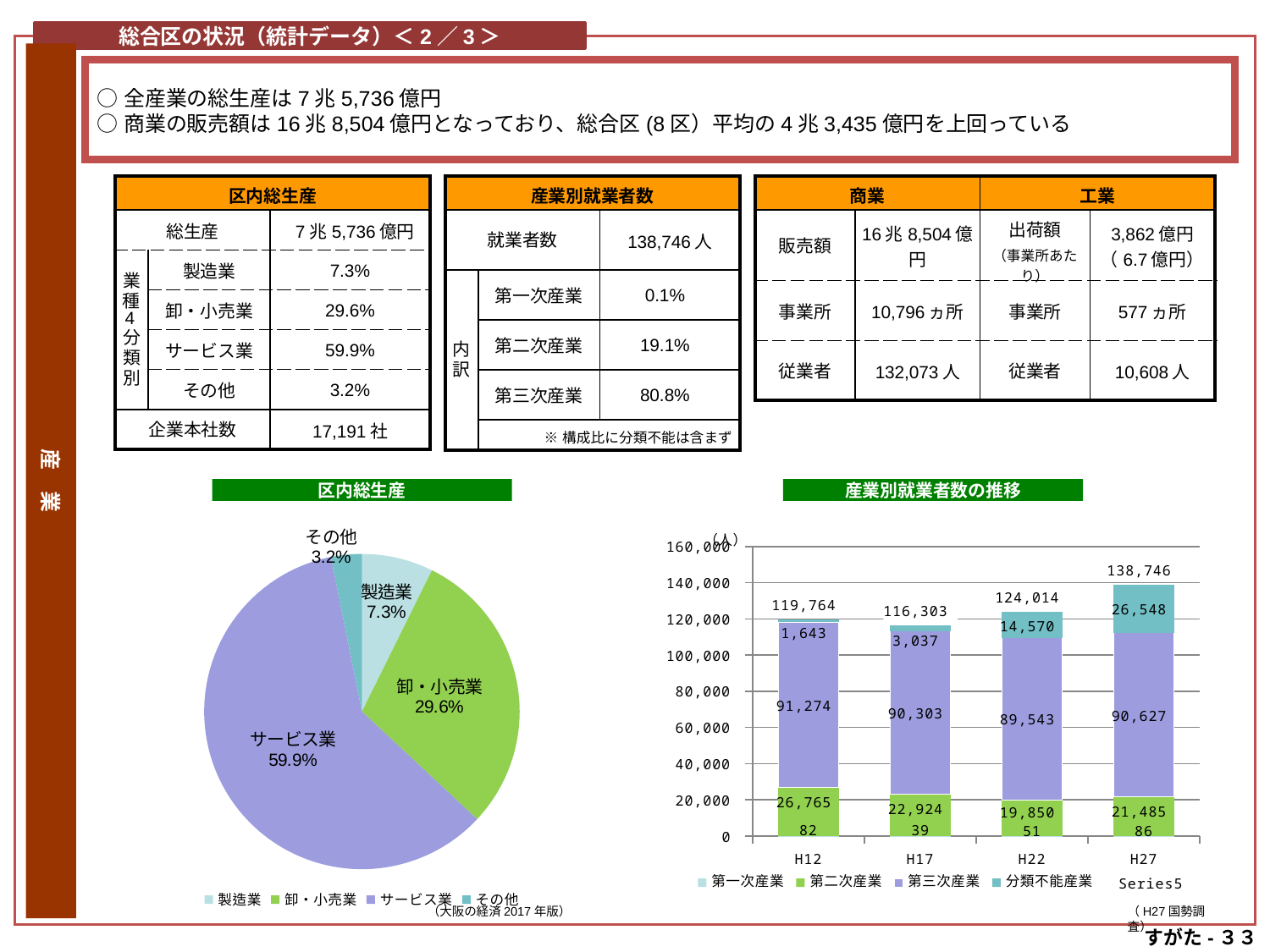

総合区の状況（統計データ）＜2／3＞

産　業

○全産業の総生産は7兆5,736億円
○商業の販売額は16兆8,504億円となっており、総合区(8区）平均の4兆3,435億円を上回っている
| 区内総生産 |  |  |
| --- | --- | --- |
| 総生産 |  | 7兆5,736億円 |
| 業種4分類別 | 製造業 | 7.3% |
|  | 卸・小売業 | 29.6% |
|  | サービス業 | 59.9% |
|  | その他 | 3.2% |
| 企業本社数 |  | 17,191社 |
| 産業別就業者数 |  |  |
| --- | --- | --- |
| 就業者数 |  | 138,746人 |
| 内訳 | 第一次産業 | 0.1% |
|  | 第二次産業 | 19.1% |
|  | 第三次産業 | 80.8% |
|  | ※構成比に分類不能は含まず |  |
| 商業 |  | 工業 |  |
| --- | --- | --- | --- |
| 販売額 | 16兆8,504億円 | 出荷額 （事業所あたり） | 3,862億円 （6.7億円） |
| 事業所 | 10,796ヵ所 | 事業所 | 577ヵ所 |
| 従業者 | 132,073人 | 従業者 | 10,608人 |
区内総生産
産業別就業者数の推移

### Chart

| Category | 業種別 |
|---|---|
| 製造業 | 0.07324949898803489 |
| 卸・小売業 | 0.2963770078633939 |
| サービス業 | 0.5988583827870884 |
| その他 | 0.03151511036148305 |

### Chart

| Category | 第一次産業 | 第二次産業 | 第三次産業 | 分類不能産業 |  |
|---|---|---|---|---|---|
| H12 | 82.0 | 26765.0 | 91274.0 | 1643.0 | 119764.0 |
| H17 | 39.0 | 22924.0 | 90303.0 | 3037.0 | 116303.0 |
| H22 | 51.0 | 19850.0 | 89543.0 | 14570.0 | 124014.0 |
| H27 | 86.0 | 21485.0 | 90627.0 | 26548.0 | 138746.0 |
（大阪の経済2017年版）
（H27国勢調査）
すがた-３３